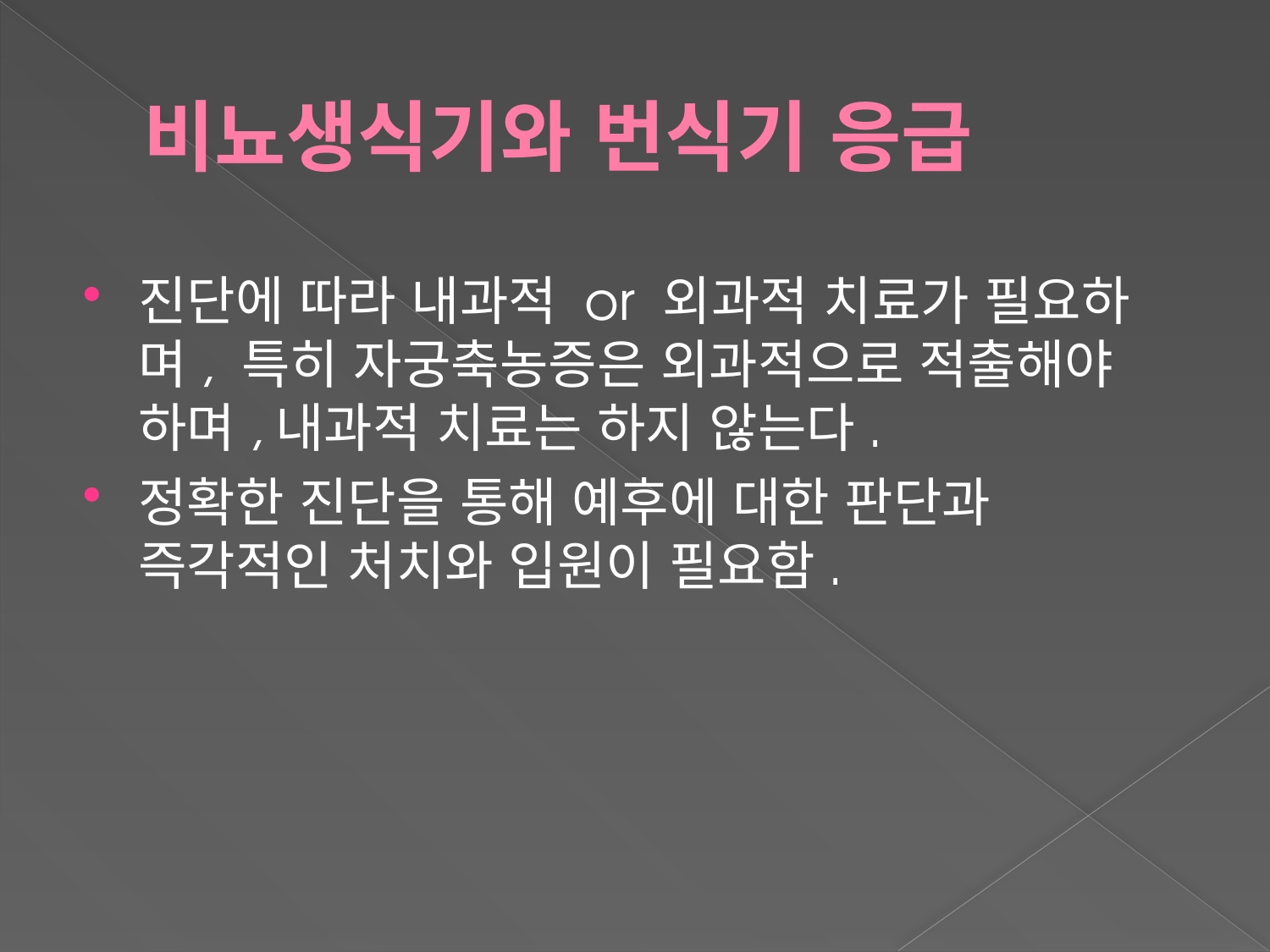

# 비뇨생식기와 번식기 응급
진단에 따라 내과적 or 외과적 치료가 필요하며, 특히 자궁축농증은 외과적으로 적출해야 하며,내과적 치료는 하지 않는다.
정확한 진단을 통해 예후에 대한 판단과 즉각적인 처치와 입원이 필요함.